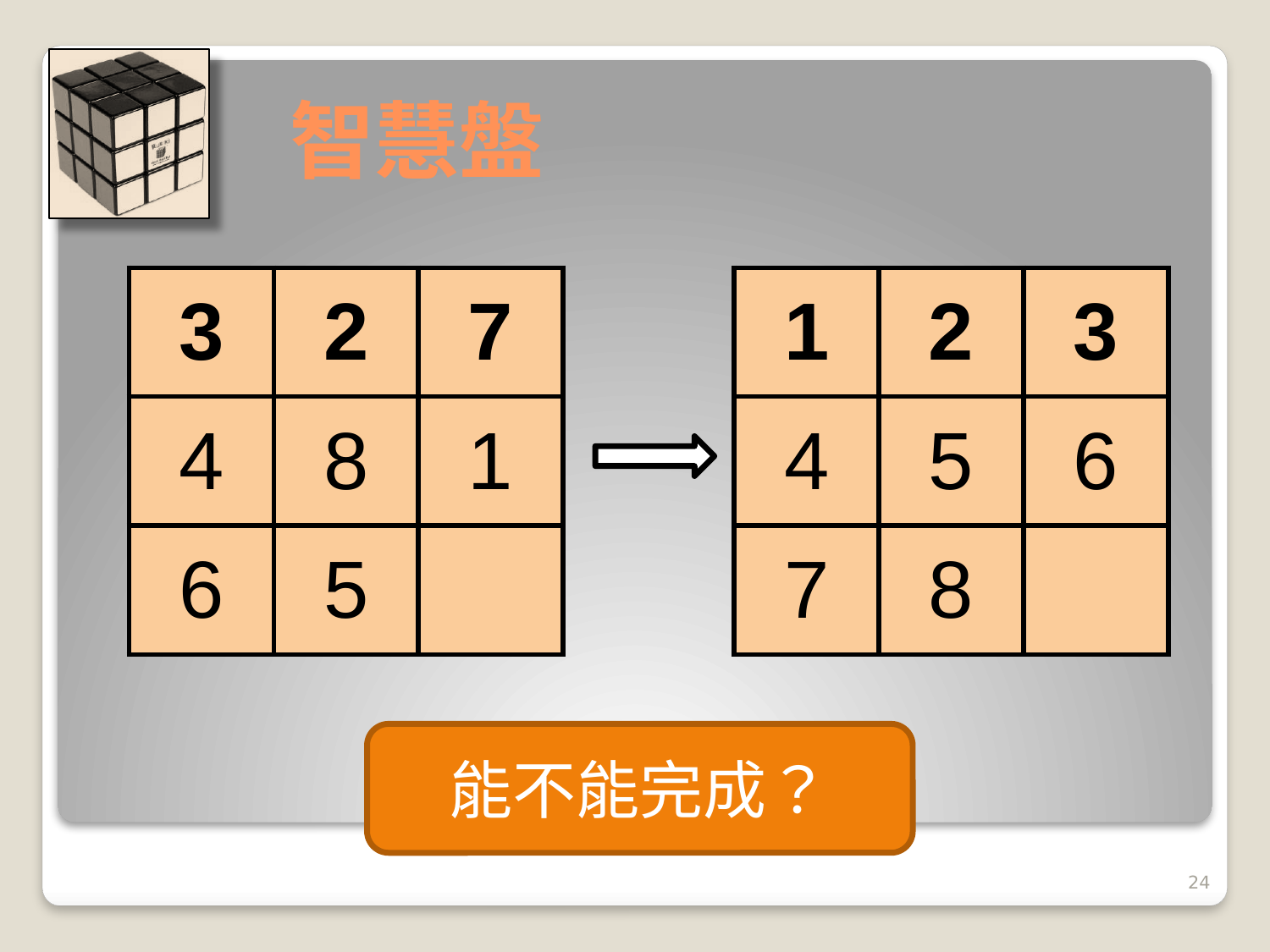

# 智慧盤
| 1 | 2 | 3 |
| --- | --- | --- |
| 4 | 5 | 6 |
| 7 | 8 |  |
| 3 | 2 | 7 |
| --- | --- | --- |
| 4 | 8 | 1 |
| 6 | 5 |  |

能不能完成？
24